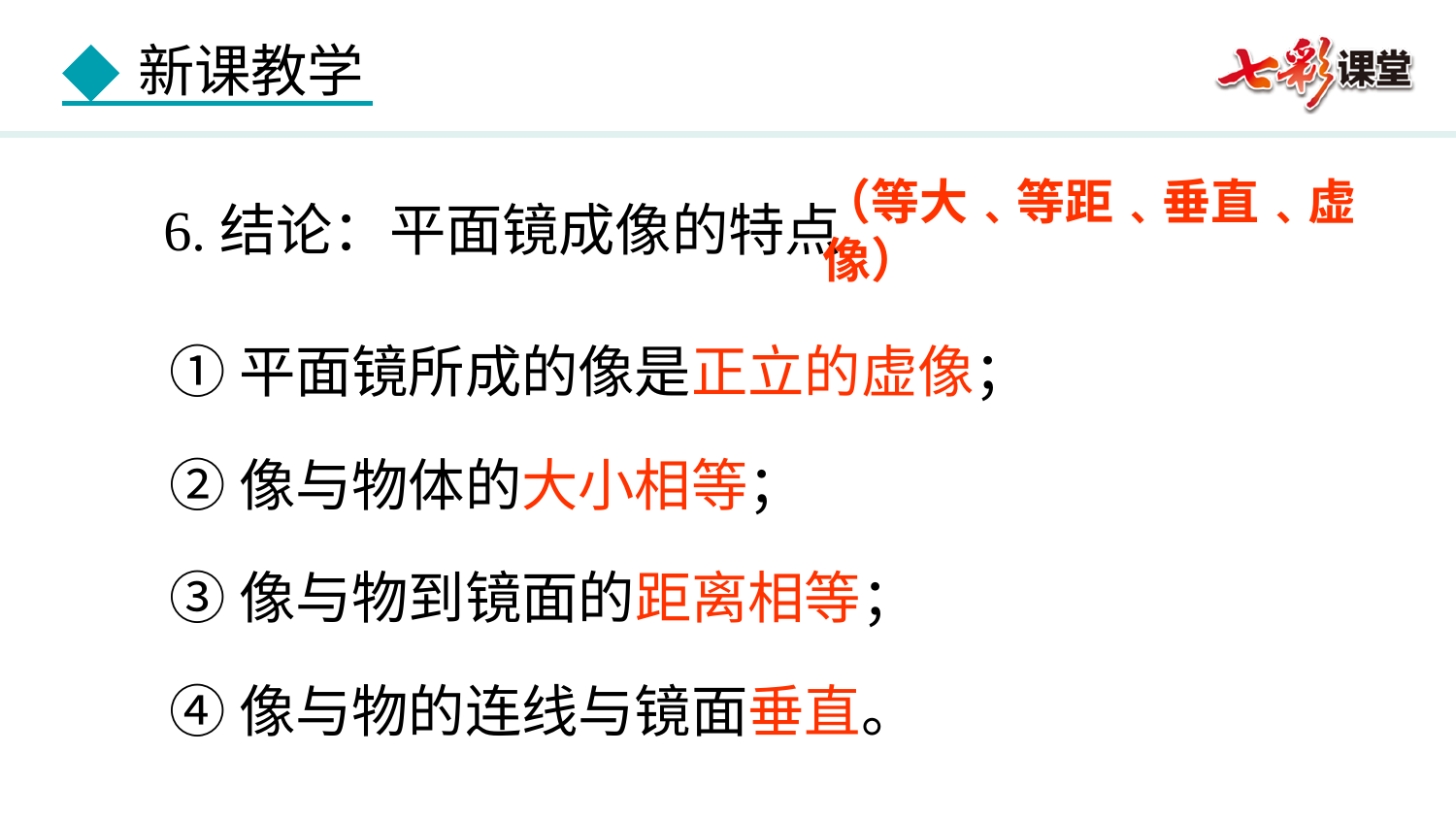

（等大﹑等距﹑垂直﹑虚像）
6.结论：平面镜成像的特点
①平面镜所成的像是正立的虚像；
②像与物体的大小相等；
③像与物到镜面的距离相等；
④像与物的连线与镜面垂直。